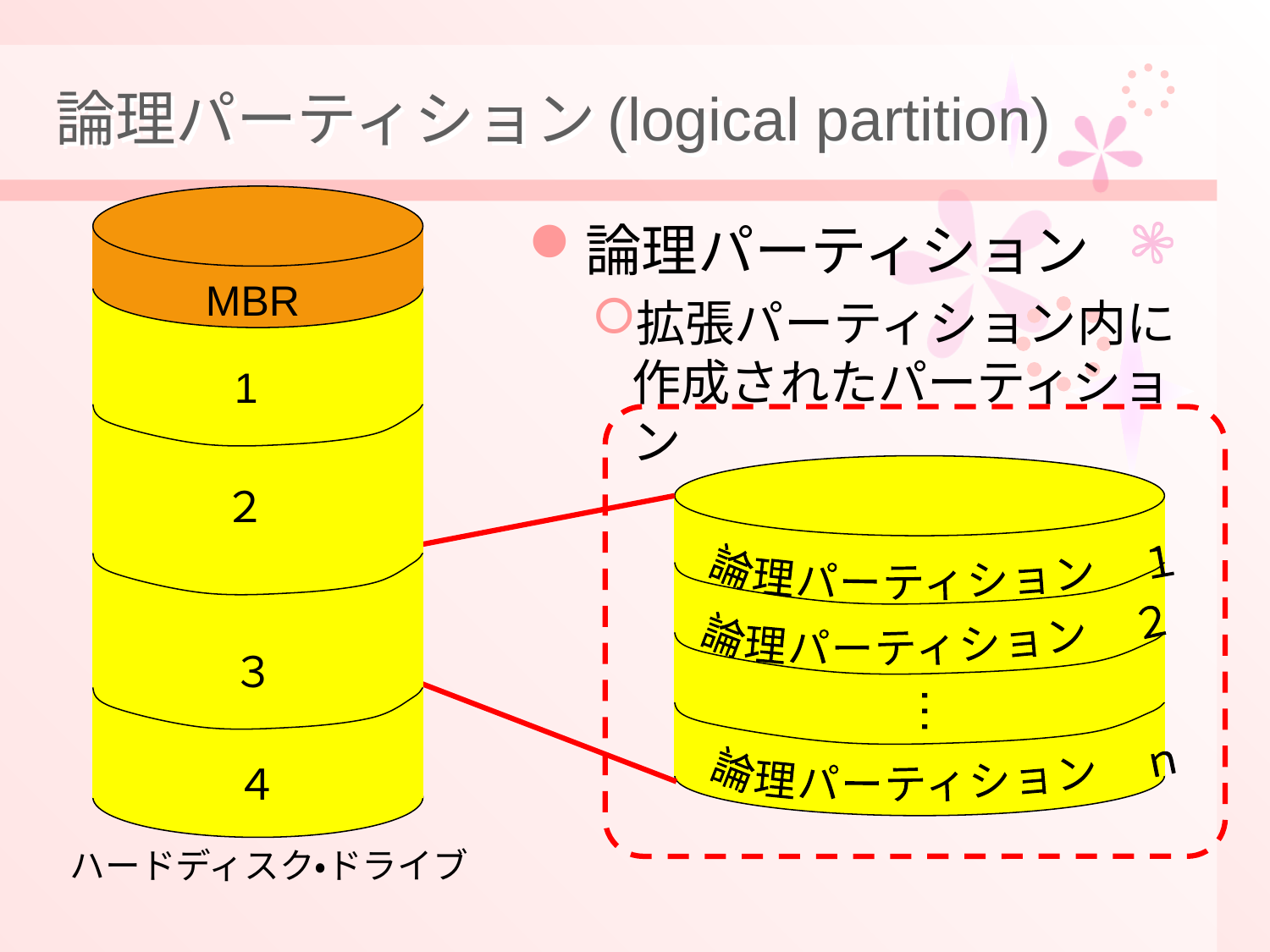

# 論理パーティション(logical partition)

MBR
1

２

３

　４

ハードディスク・ドライブ
論理パーティション
拡張パーティション内に作成されたパーティション

論理パーティション　１

論理パーティション　２

…

論理パーティション　ｎ